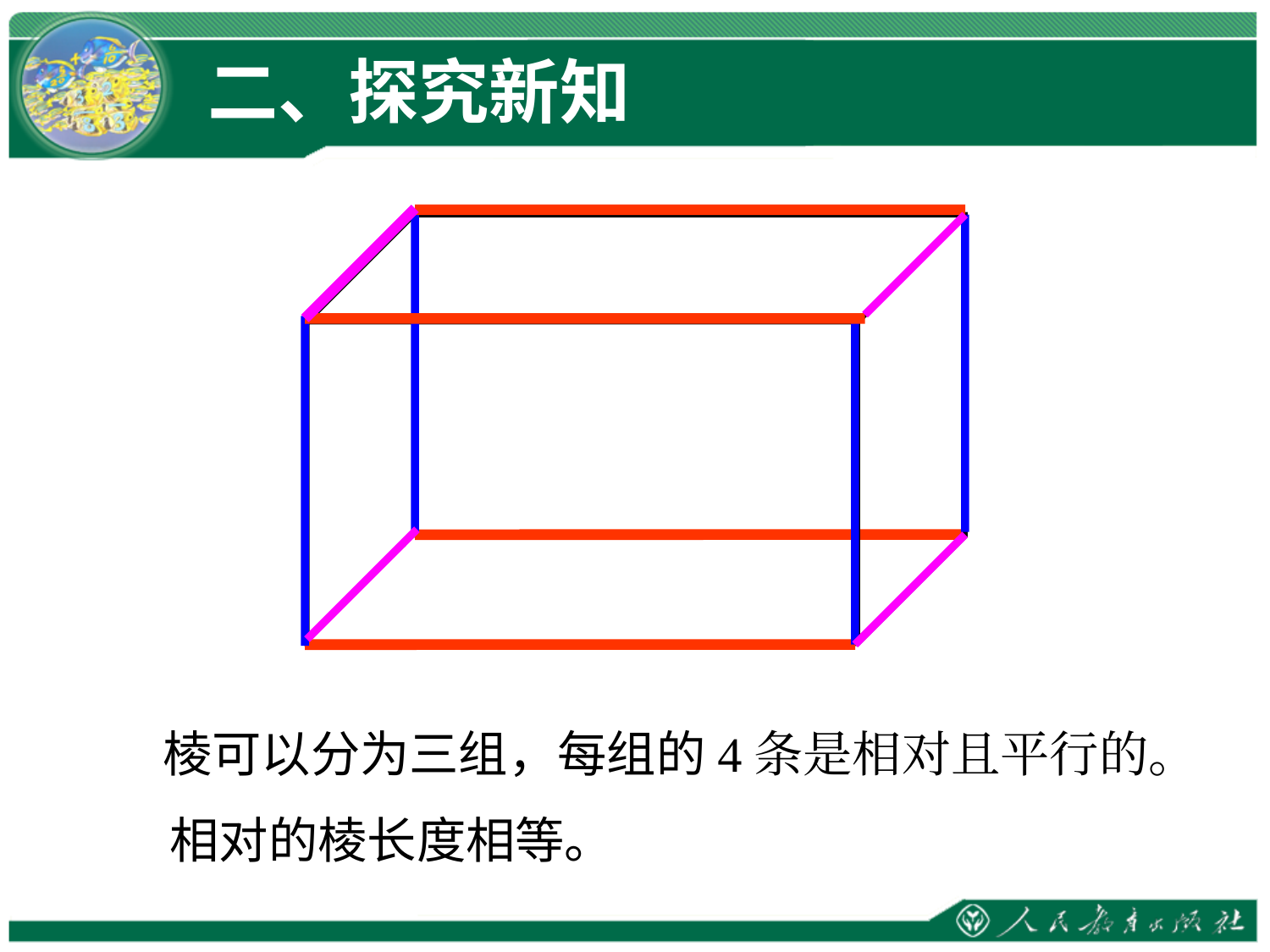

二、探究新知

棱可以分为三组，每组的4条是相对且平行的。
绿色圃中小学教育网http://www.Lspjy.com   绿色圃中学资源网http://cz.Lspjy.com
绿色圃中小学教育网http://www.Lspjy.com   绿色圃中学资源网http://cz.Lspjy.com
相对的棱长度相等。